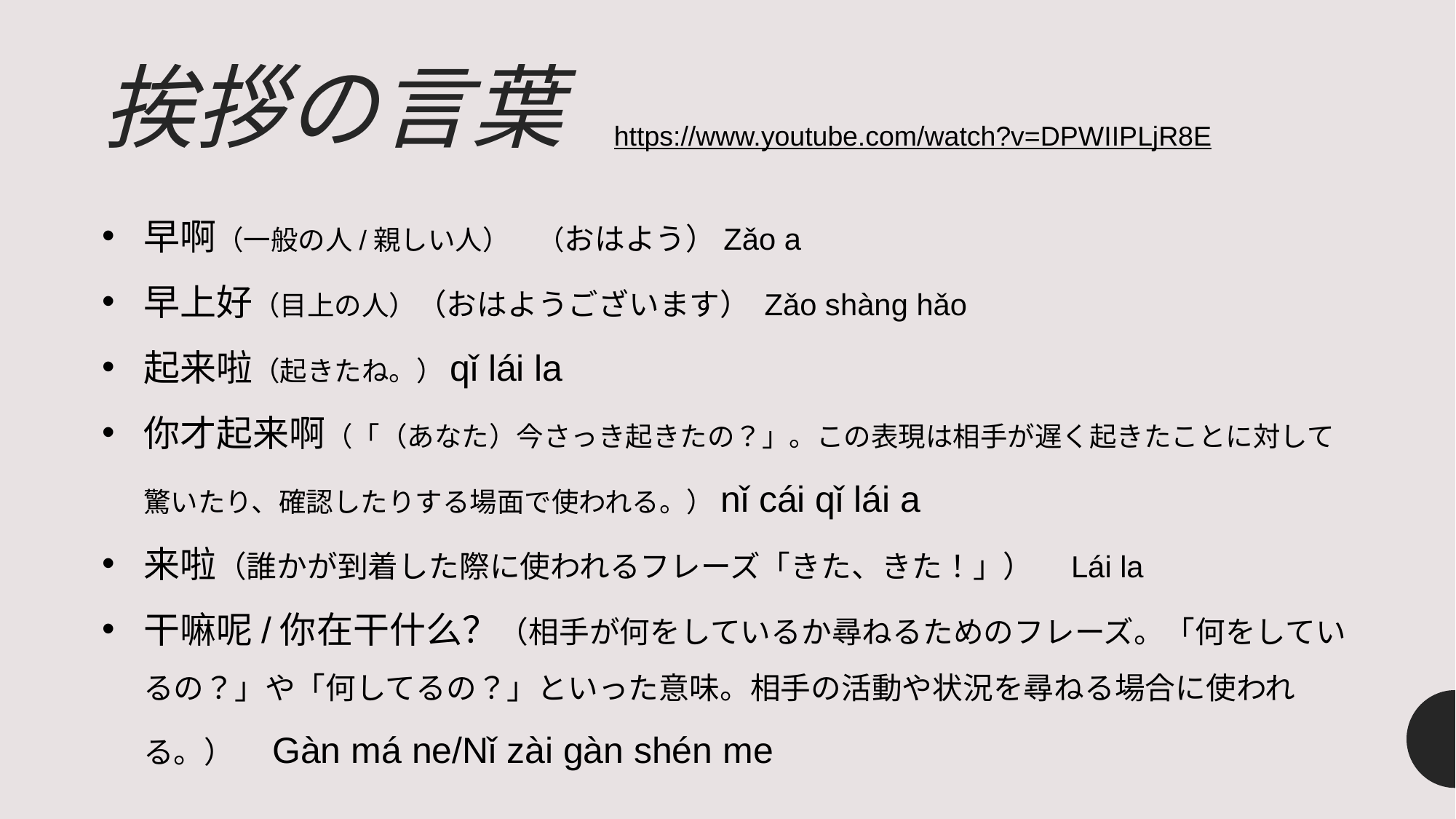

# 挨拶の言葉
https://www.youtube.com/watch?v=DPWIIPLjR8E
早啊（一般の人/親しい人）　（おはよう）Zǎo a
早上好（目上の人）（おはようございます） Zǎo shàng hǎo
起来啦（起きたね。）qǐ lái la
你才起来啊（「（あなた）今さっき起きたの？」。この表現は相手が遅く起きたことに対して驚いたり、確認したりする場面で使われる。）nǐ cái qǐ lái a
来啦（誰かが到着した際に使われるフレーズ「きた、きた！」）　Lái la
干嘛呢/你在干什么？（相手が何をしているか尋ねるためのフレーズ。「何をしているの？」や「何してるの？」といった意味。相手の活動や状況を尋ねる場合に使われる。）　Gàn má ne/Nǐ zài gàn shén me